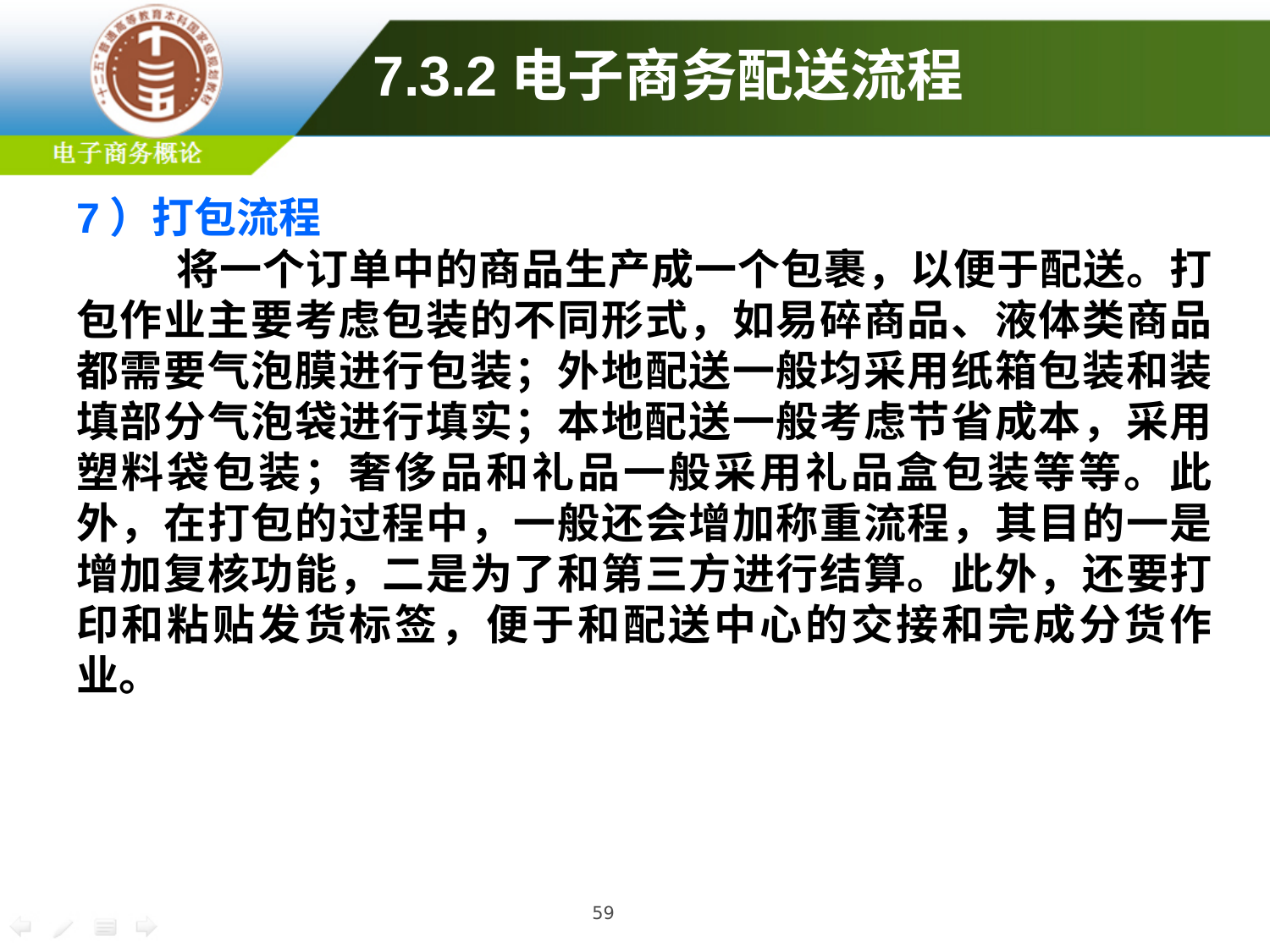

# 7.3.2电子商务配送流程
7）打包流程
将一个订单中的商品生产成一个包裹，以便于配送。打包作业主要考虑包装的不同形式，如易碎商品、液体类商品都需要气泡膜进行包装；外地配送一般均采用纸箱包装和装填部分气泡袋进行填实；本地配送一般考虑节省成本，采用塑料袋包装；奢侈品和礼品一般采用礼品盒包装等等。此外，在打包的过程中，一般还会增加称重流程，其目的一是增加复核功能，二是为了和第三方进行结算。此外，还要打印和粘贴发货标签，便于和配送中心的交接和完成分货作业。

59